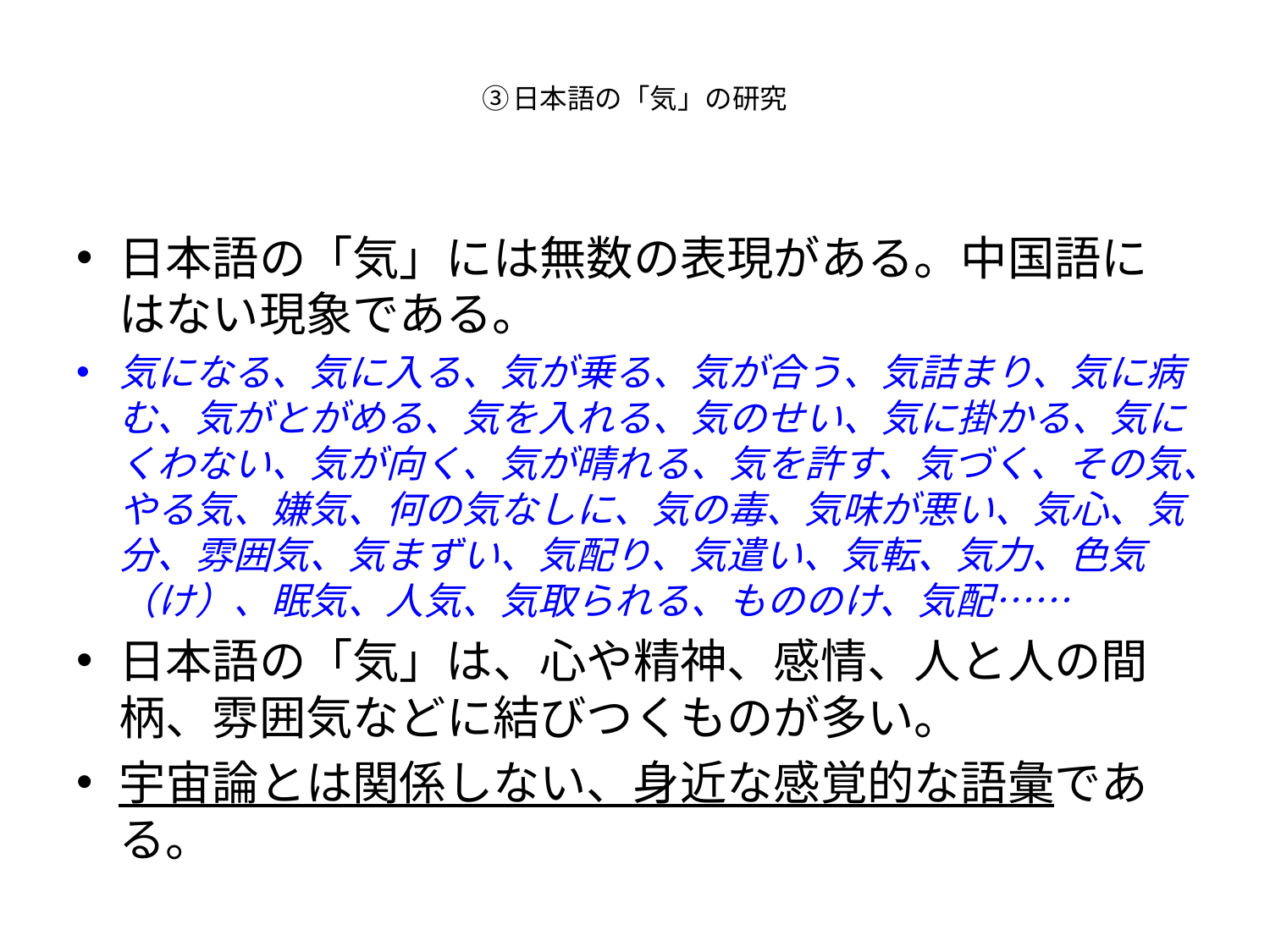

# ③日本語の「気」の研究
日本語の「気」には無数の表現がある。中国語にはない現象である。
気になる、気に入る、気が乗る、気が合う、気詰まり、気に病む、気がとがめる、気を入れる、気のせい、気に掛かる、気にくわない、気が向く、気が晴れる、気を許す、気づく、その気、やる気、嫌気、何の気なしに、気の毒、気味が悪い、気心、気分、雰囲気、気まずい、気配り、気遣い、気転、気力、色気（け）、眠気、人気、気取られる、もののけ、気配……
日本語の「気」は、心や精神、感情、人と人の間柄、雰囲気などに結びつくものが多い。
宇宙論とは関係しない、身近な感覚的な語彙である。